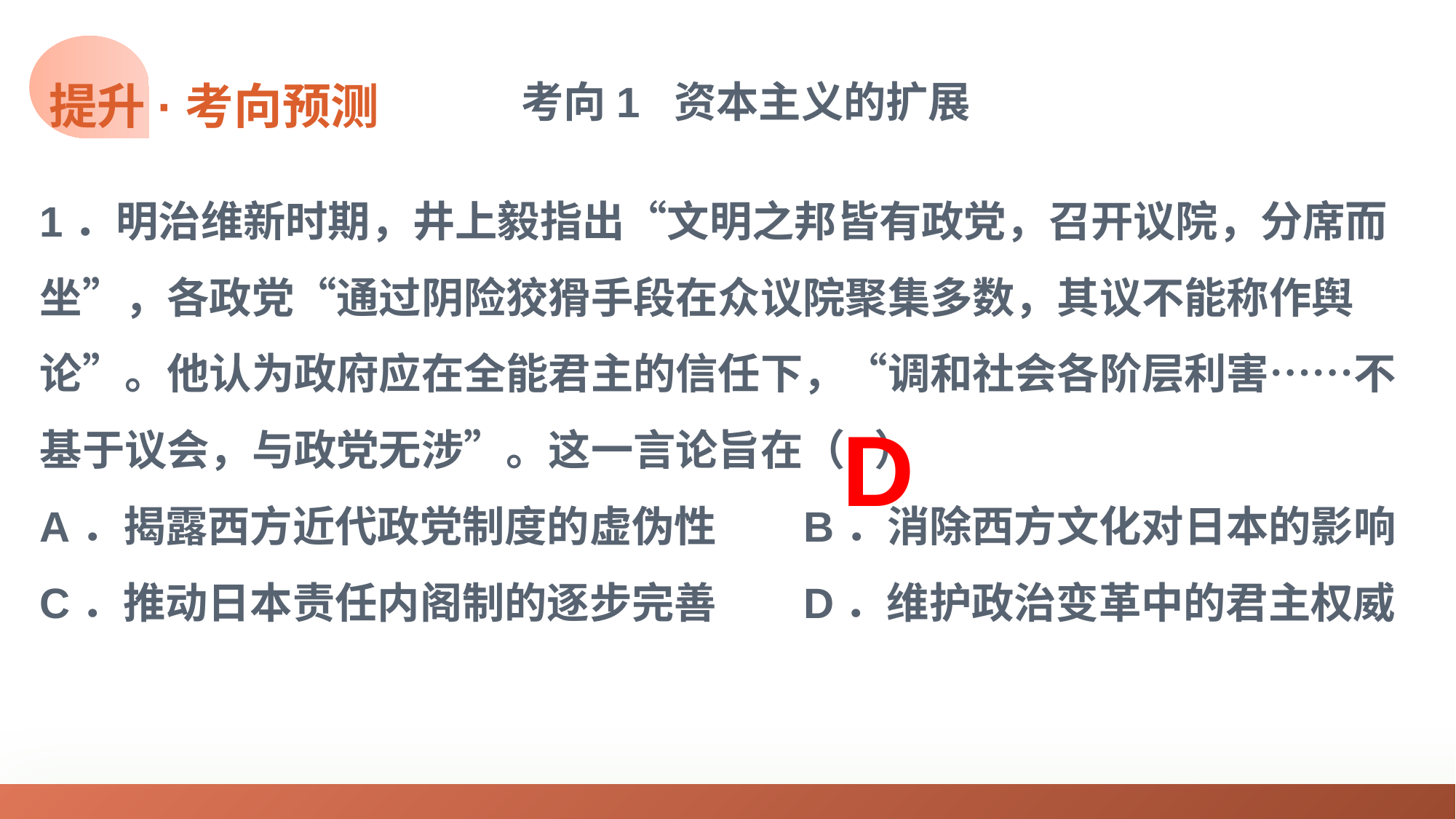

提升·考向预测
考向1  资本主义的扩展
1．明治维新时期，井上毅指出“文明之邦皆有政党，召开议院，分席而坐”，各政党“通过阴险狡猾手段在众议院聚集多数，其议不能称作舆论”。他认为政府应在全能君主的信任下，“调和社会各阶层利害……不基于议会，与政党无涉”。这一言论旨在（   ）
A．揭露西方近代政党制度的虚伪性	B．消除西方文化对日本的影响
C．推动日本责任内阁制的逐步完善        D．维护政治变革中的君主权威
02
D
稿定PPT
稿定PPT，海量素材持续更新，上千款模板选择总有一款适合你